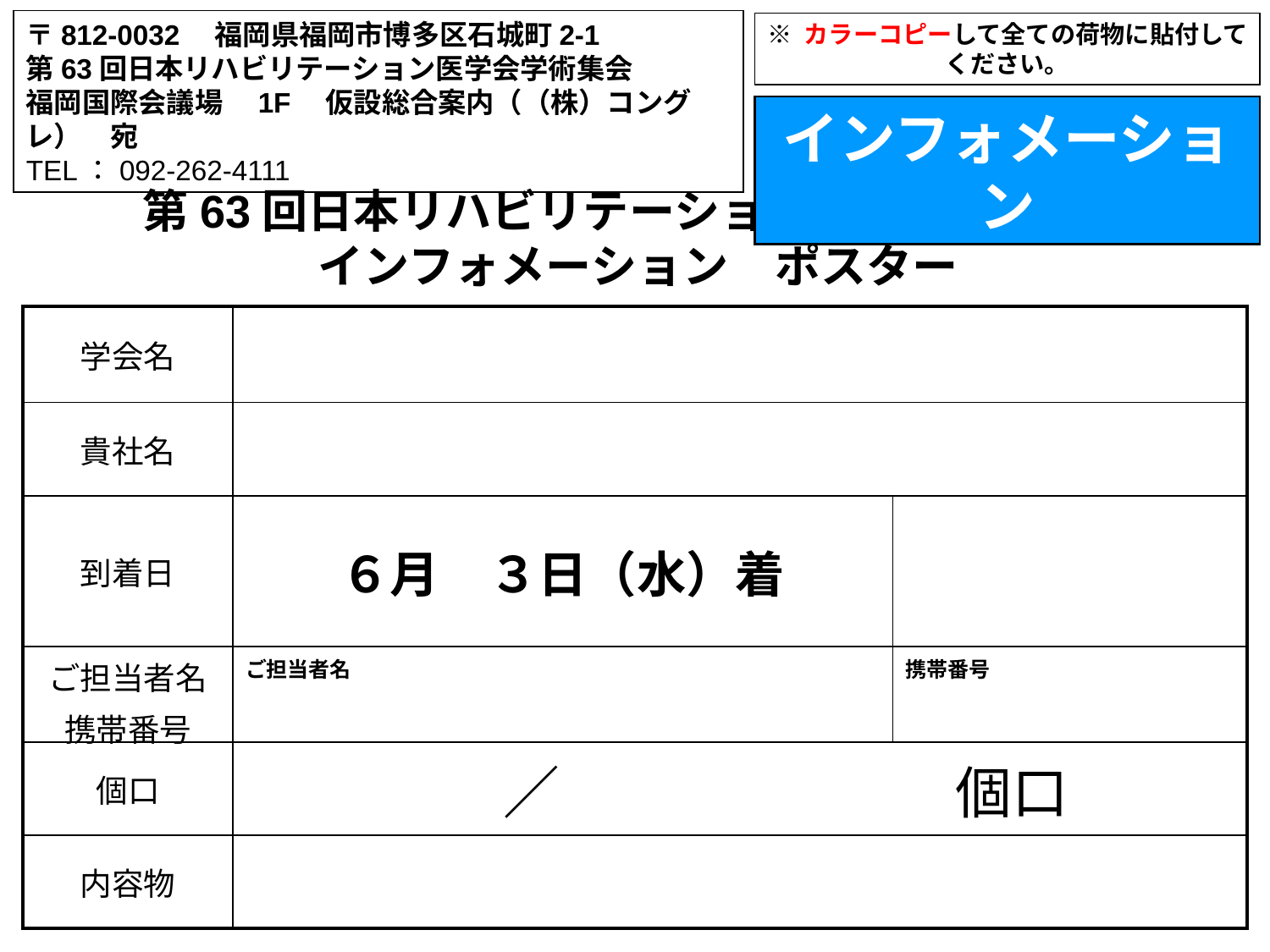

〒812-0032　福岡県福岡市博多区石城町2-1
第63回日本リハビリテーション医学会学術集会
福岡国際会議場　1F　仮設総合案内（（株）コングレ）　宛
TEL：092-262-4111
※ カラーコピーして全ての荷物に貼付してください。
インフォメーション
第63回日本リハビリテーション医学会学術集会
インフォメーション　ポスター
| 学会名 |  |  |
| --- | --- | --- |
| 貴社名 |  |  |
| 到着日 | ６月　３日（水）着 |  |
| ご担当者名 携帯番号 | ご担当者名 | 携帯番号 |
| 個口 | ／　　　　　　　個口 |  |
| 内容物 |  |  |